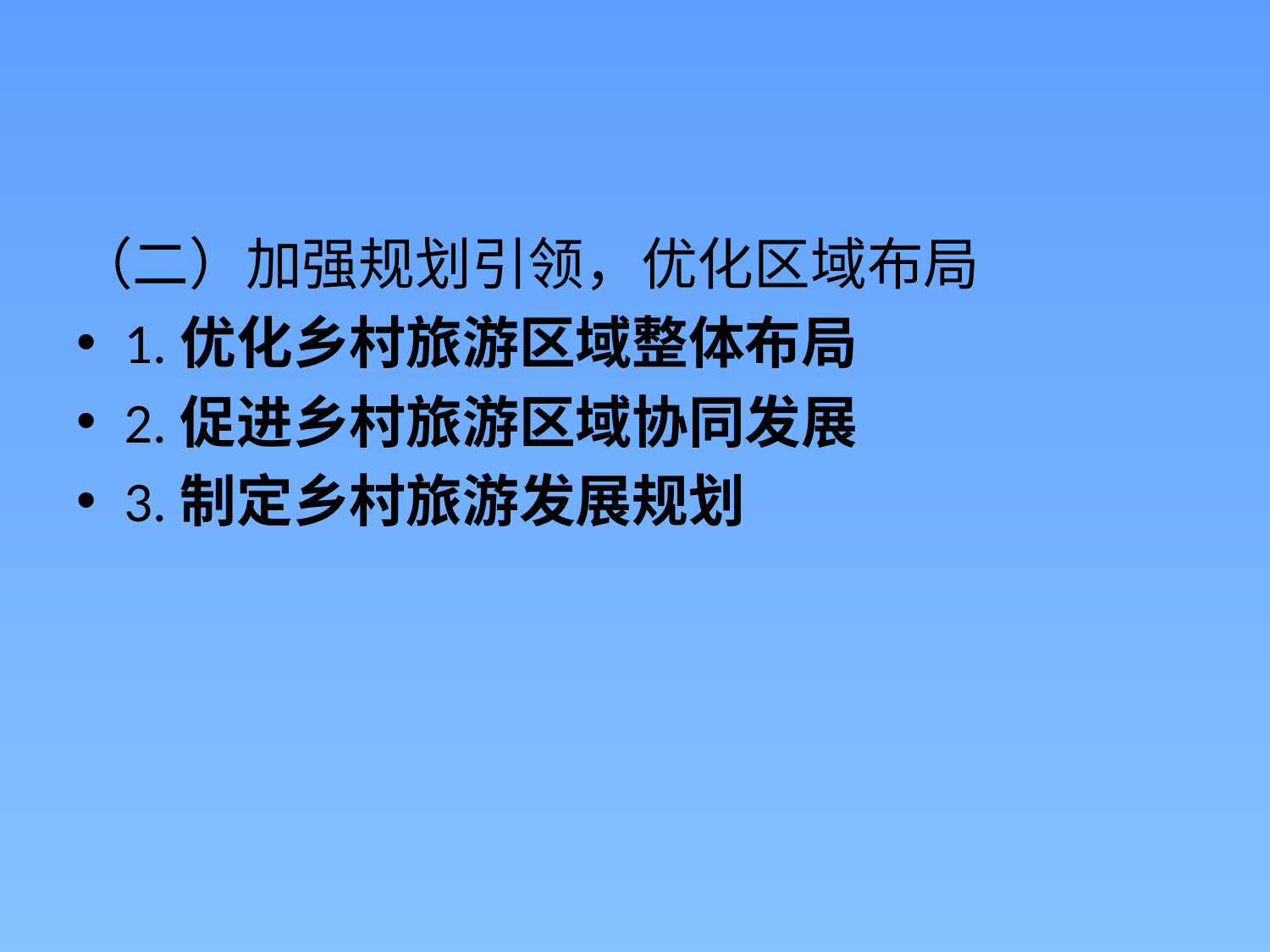

#
（二）加强规划引领，优化区域布局
1.优化乡村旅游区域整体布局
2.促进乡村旅游区域协同发展
3.制定乡村旅游发展规划